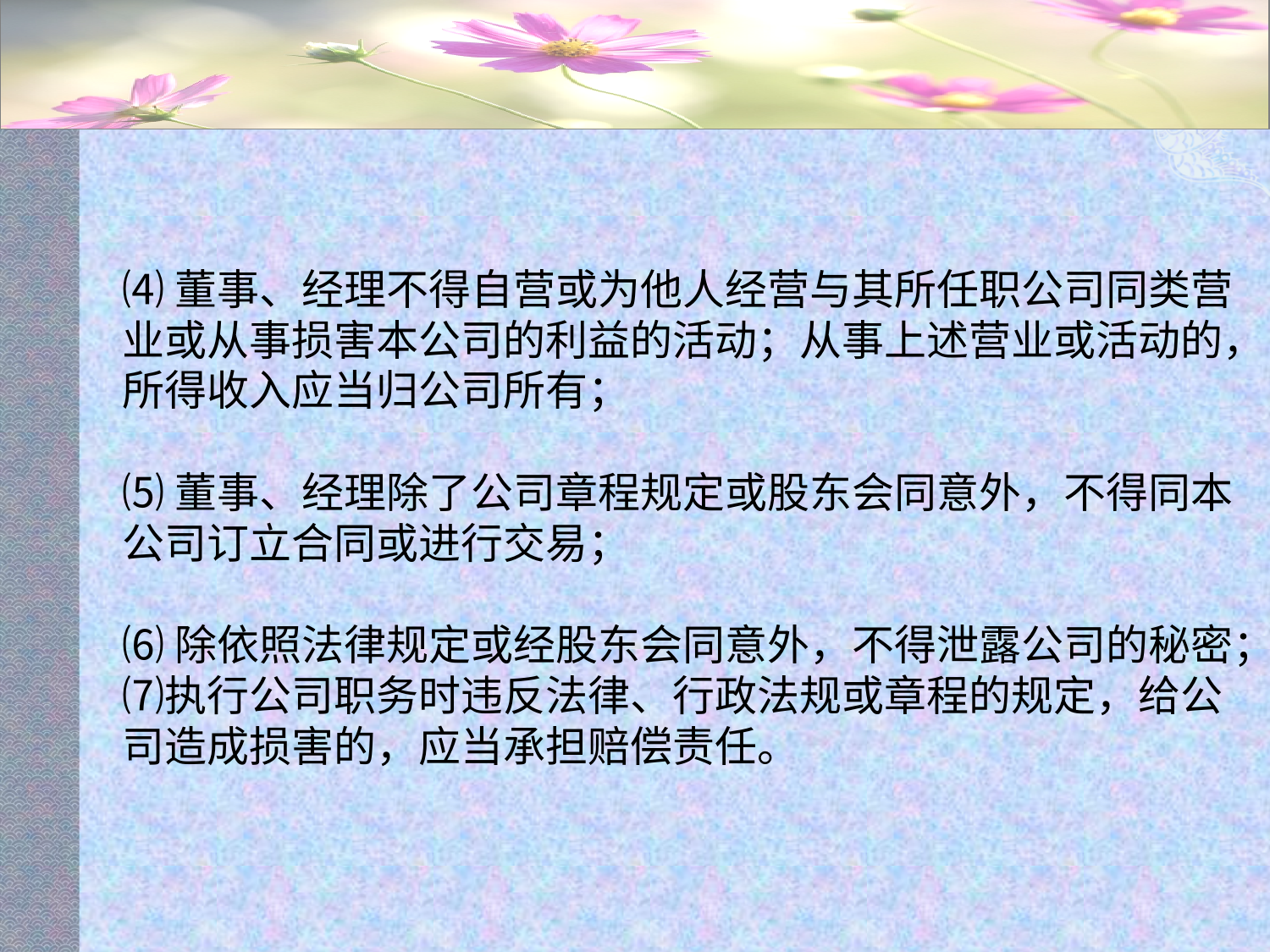

#
⑷董事、经理不得自营或为他人经营与其所任职公司同类营业或从事损害本公司的利益的活动；从事上述营业或活动的，所得收入应当归公司所有；

⑸董事、经理除了公司章程规定或股东会同意外，不得同本公司订立合同或进行交易；

⑹除依照法律规定或经股东会同意外，不得泄露公司的秘密；⑺执行公司职务时违反法律、行政法规或章程的规定，给公司造成损害的，应当承担赔偿责任。